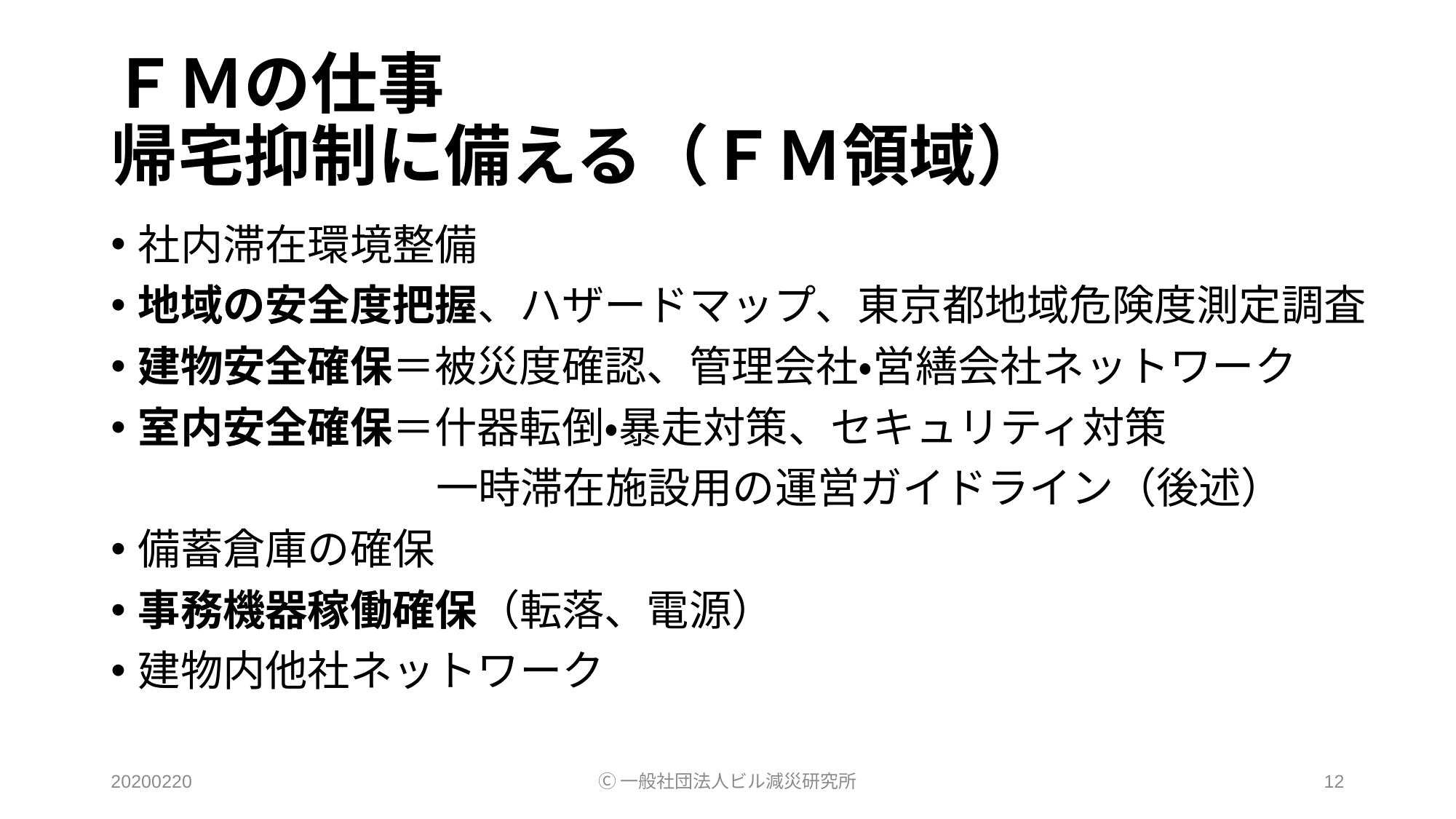

# ＦＭの仕事 帰宅抑制に備える（ＦＭ領域）
社内滞在環境整備
地域の安全度把握、ハザードマップ、東京都地域危険度測定調査
建物安全確保＝被災度確認、管理会社・営繕会社ネットワーク
室内安全確保＝什器転倒・暴走対策、セキュリティ対策
　   　　　　　　一時滞在施設用の運営ガイドライン（後述）
備蓄倉庫の確保
事務機器稼働確保（転落、電源）
建物内他社ネットワーク

20200220
Ⓒ一般社団法人ビル減災研究所
12